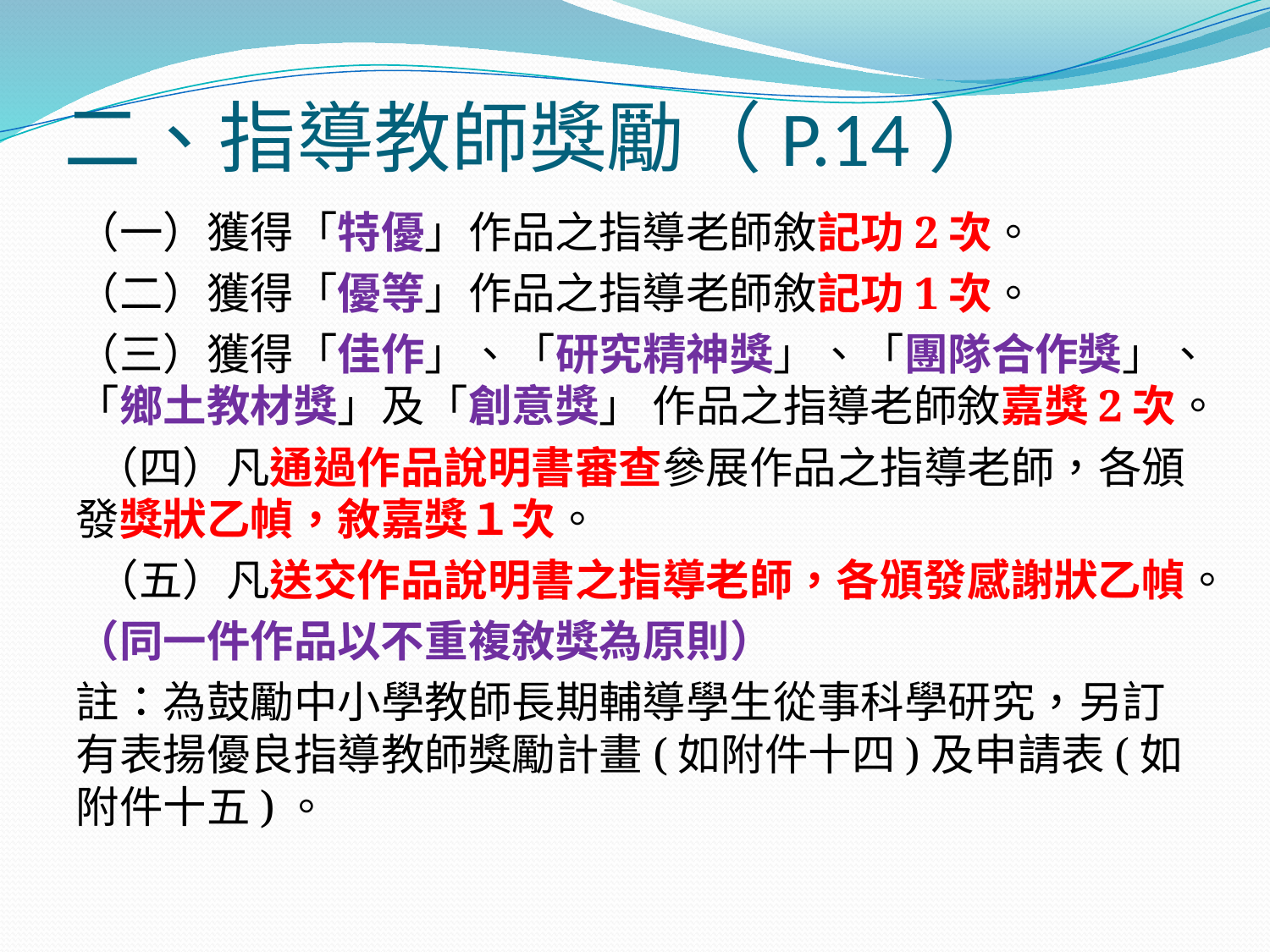

# 二、指導教師獎勵（P.14）
（一）獲得「特優」作品之指導老師敘記功2次。
（二）獲得「優等」作品之指導老師敘記功1次。
（三）獲得「佳作」、「研究精神獎」、「團隊合作獎」、「鄉土教材獎」及「創意獎」 作品之指導老師敘嘉獎2次。
 （四）凡通過作品說明書審查參展作品之指導老師，各頒發獎狀乙幀，敘嘉獎１次。
 （五）凡送交作品說明書之指導老師，各頒發感謝狀乙幀。
（同一件作品以不重複敘獎為原則）
註：為鼓勵中小學教師長期輔導學生從事科學研究，另訂有表揚優良指導教師獎勵計畫(如附件十四)及申請表(如附件十五)。